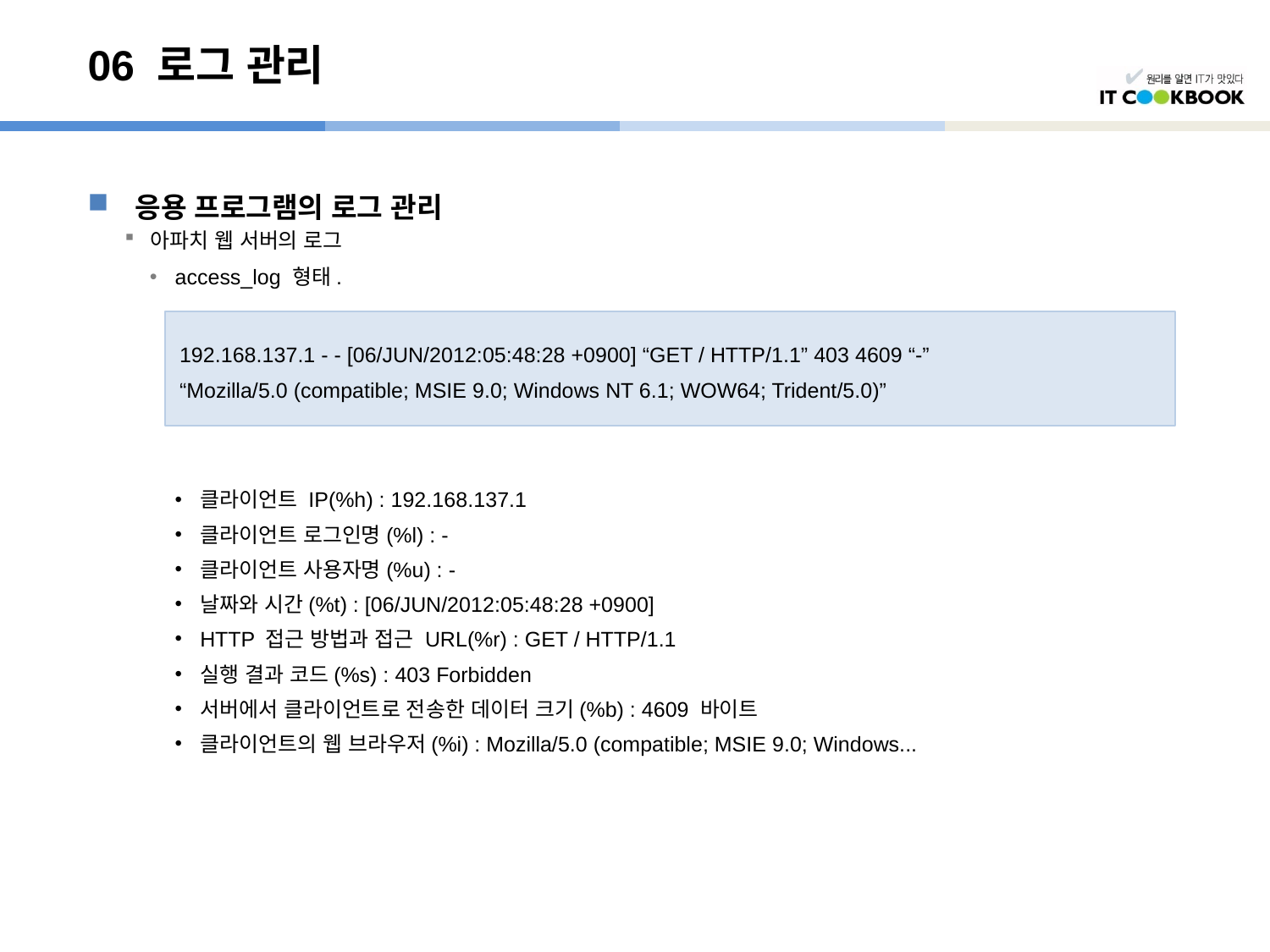

# 06 로그 관리
응용 프로그램의 로그 관리
아파치 웹 서버의 로그
access_log 형태.

클라이언트 IP(%h) : 192.168.137.1
클라이언트 로그인명(%l) : -
클라이언트 사용자명(%u) : -
날짜와 시간(%t) : [06/JUN/2012:05:48:28 +0900]
HTTP 접근 방법과 접근 URL(%r) : GET / HTTP/1.1
실행 결과 코드(%s) : 403 Forbidden
서버에서 클라이언트로 전송한 데이터 크기(%b) : 4609 바이트
클라이언트의 웹 브라우저(%i) : Mozilla/5.0 (compatible; MSIE 9.0; Windows...

192.168.137.1 - - [06/JUN/2012:05:48:28 +0900] “GET / HTTP/1.1” 403 4609 “-”
“Mozilla/5.0 (compatible; MSIE 9.0; Windows NT 6.1; WOW64; Trident/5.0)”